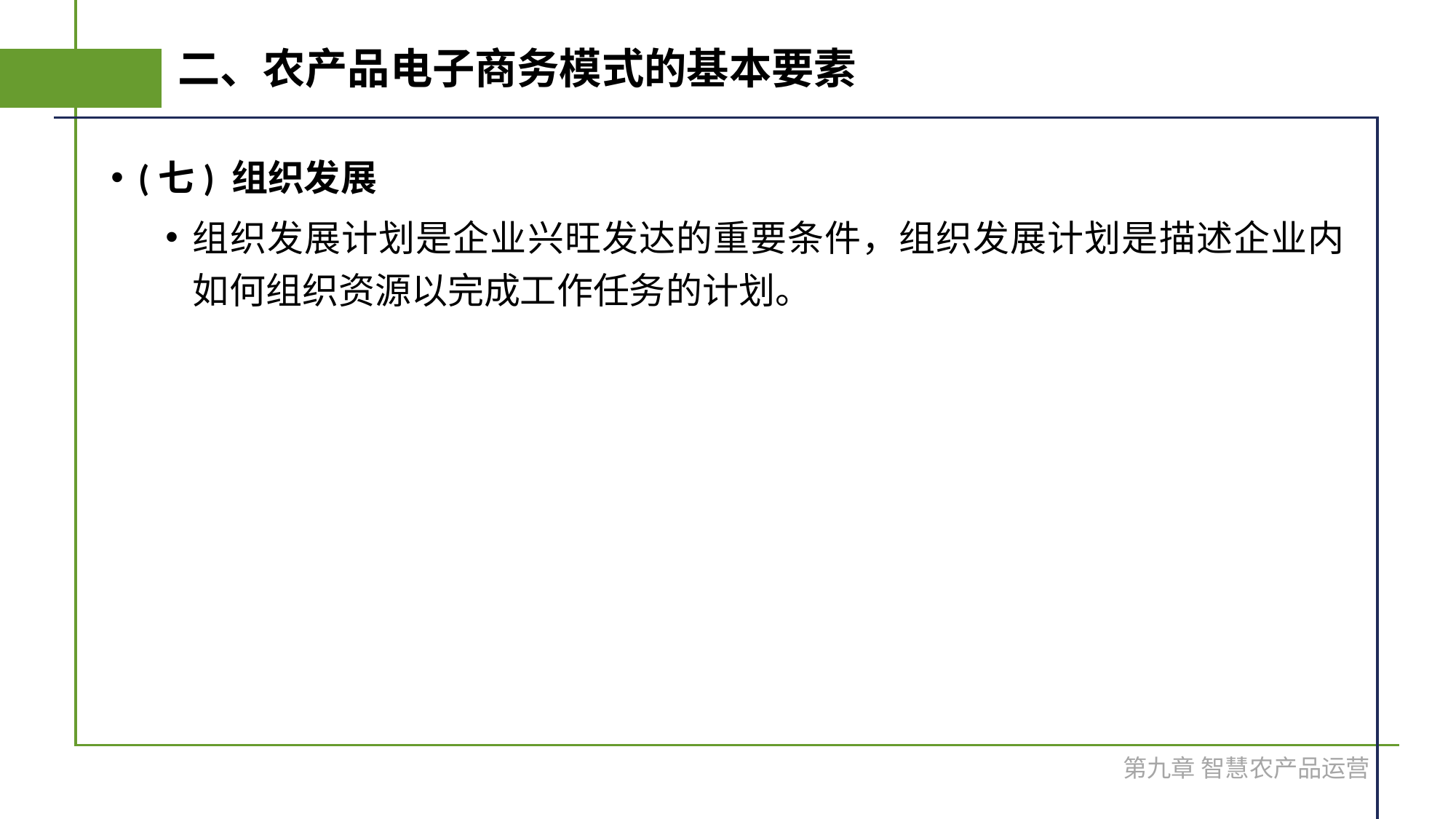

# 二、农产品电子商务模式的基本要素
(七) 组织发展
组织发展计划是企业兴旺发达的重要条件，组织发展计划是描述企业内如何组织资源以完成工作任务的计划。

第九章 智慧农产品运营